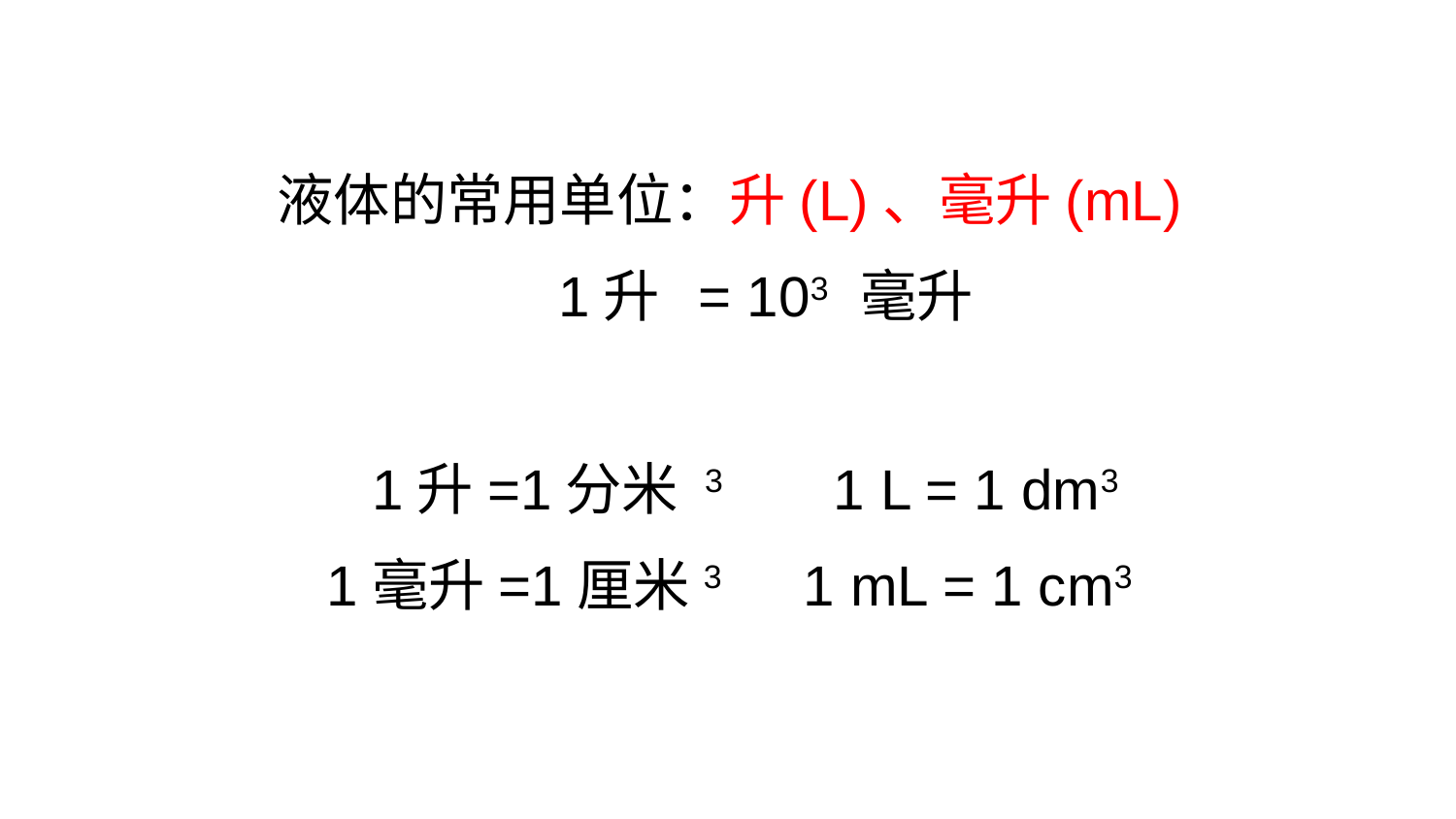

液体的常用单位：升(L)、毫升(mL)
     1升  = 103  毫升

  1升=1分米 3       1 L = 1 dm3
1毫升=1厘米3      1 mL = 1 cm3